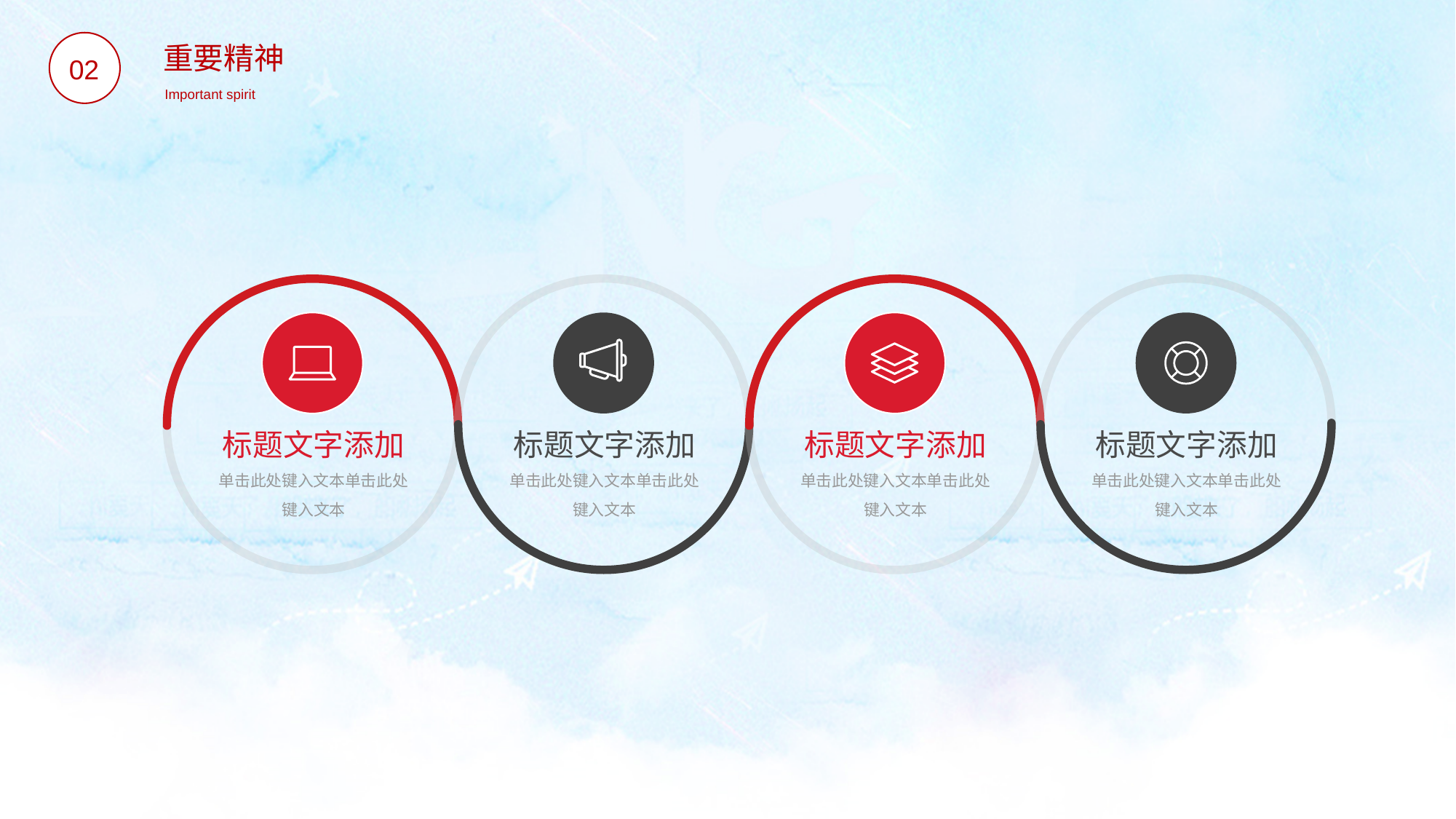

BY YUSHEN

重要精神
02
Important spirit

标题文字添加
单击此处键入文本单击此处键入文本

标题文字添加
单击此处键入文本单击此处键入文本

标题文字添加
单击此处键入文本单击此处键入文本

标题文字添加
单击此处键入文本单击此处键入文本